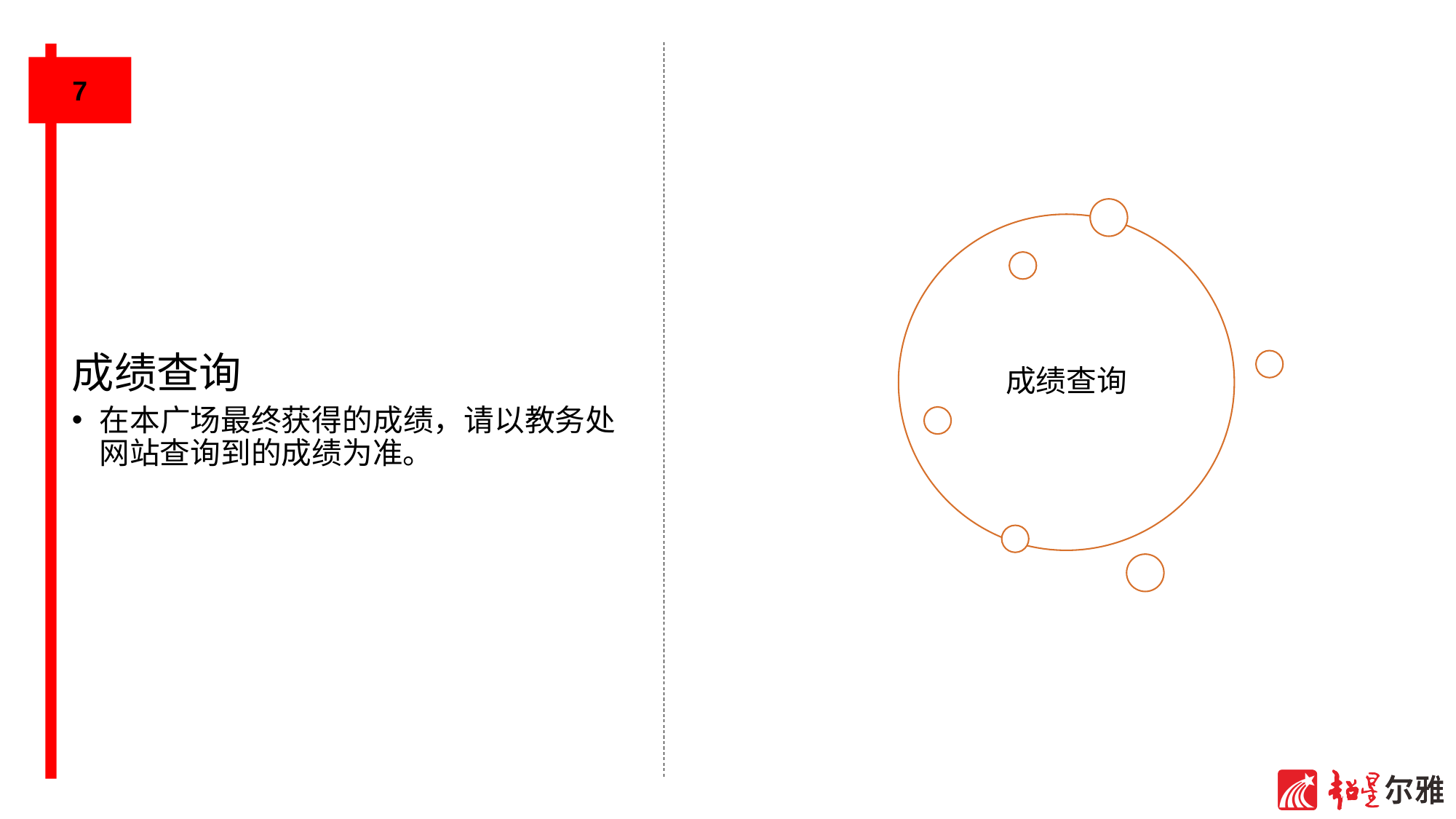

成绩查询
在本广场最终获得的成绩，请以教务处网站查询到的成绩为准。
7
成绩查询